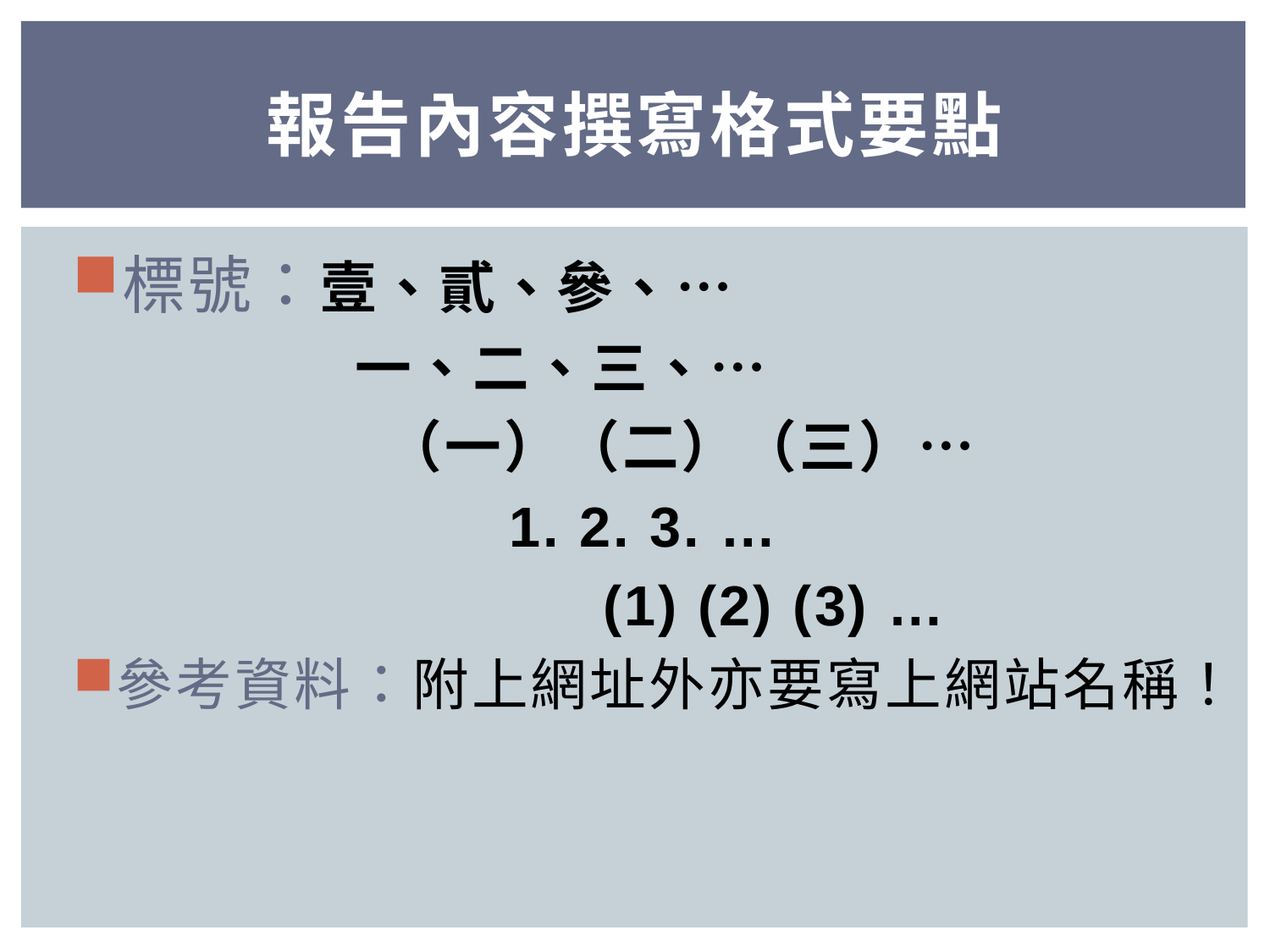

# 報告內容撰寫格式要點
標號：壹、貳、參、…
　　　　   一、二、三、…
　　　　     （一）（二）（三）…
　　　　            1. 2. 3. …
                             (1) (2) (3) …
參考資料：附上網址外亦要寫上網站名稱！